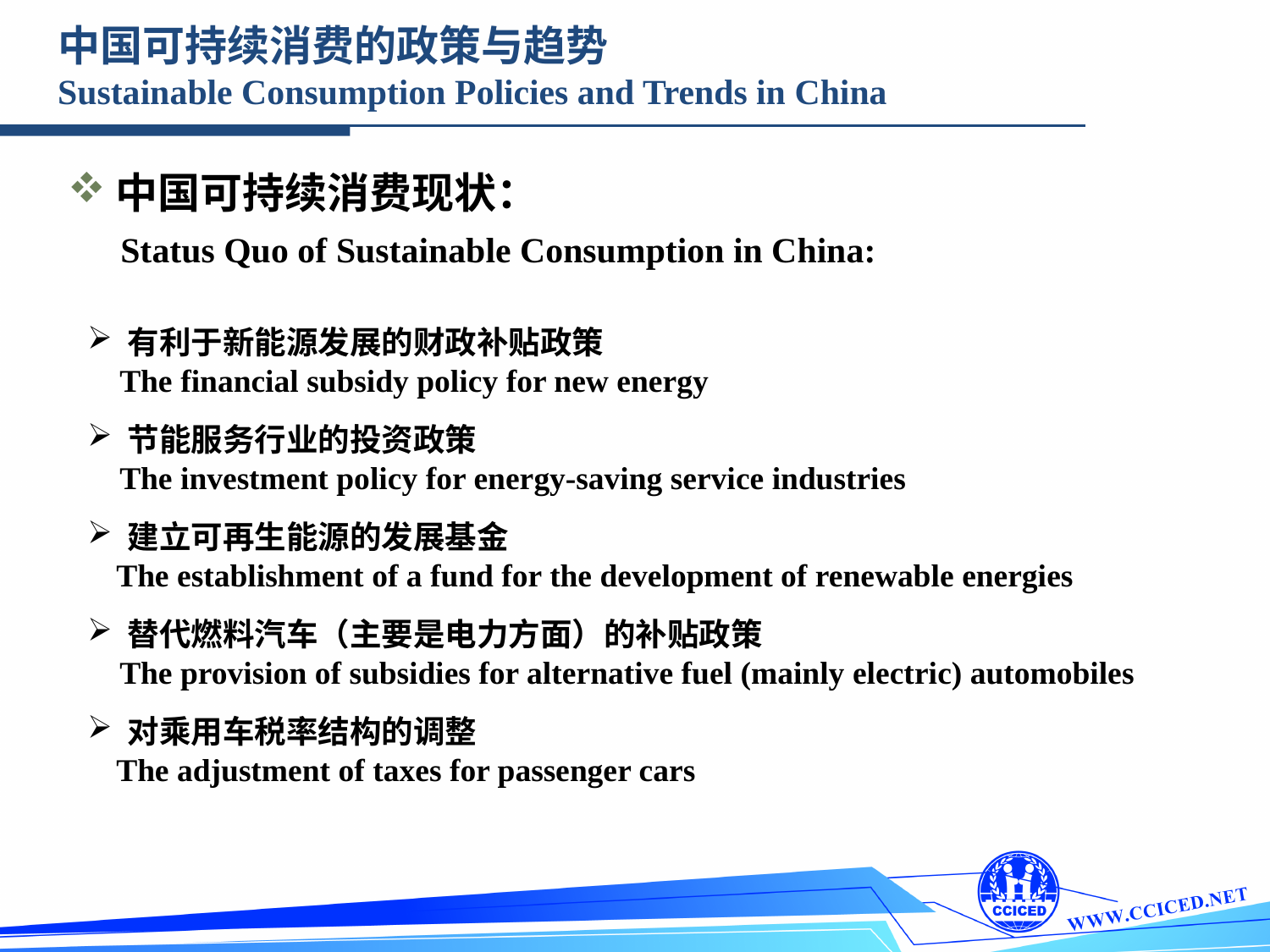

中国可持续消费的政策与趋势
Sustainable Consumption Policies and Trends in China
中国可持续消费现状：
     Status Quo of Sustainable Consumption in China:
 有利于新能源发展的财政补贴政策
    The financial subsidy policy for new energy
 节能服务行业的投资政策
    The investment policy for energy-saving service industries
 建立可再生能源的发展基金
    The establishment of a fund for the development of renewable energies
 替代燃料汽车（主要是电力方面）的补贴政策
    The provision of subsidies for alternative fuel (mainly electric) automobiles
 对乘用车税率结构的调整
    The adjustment of taxes for passenger cars